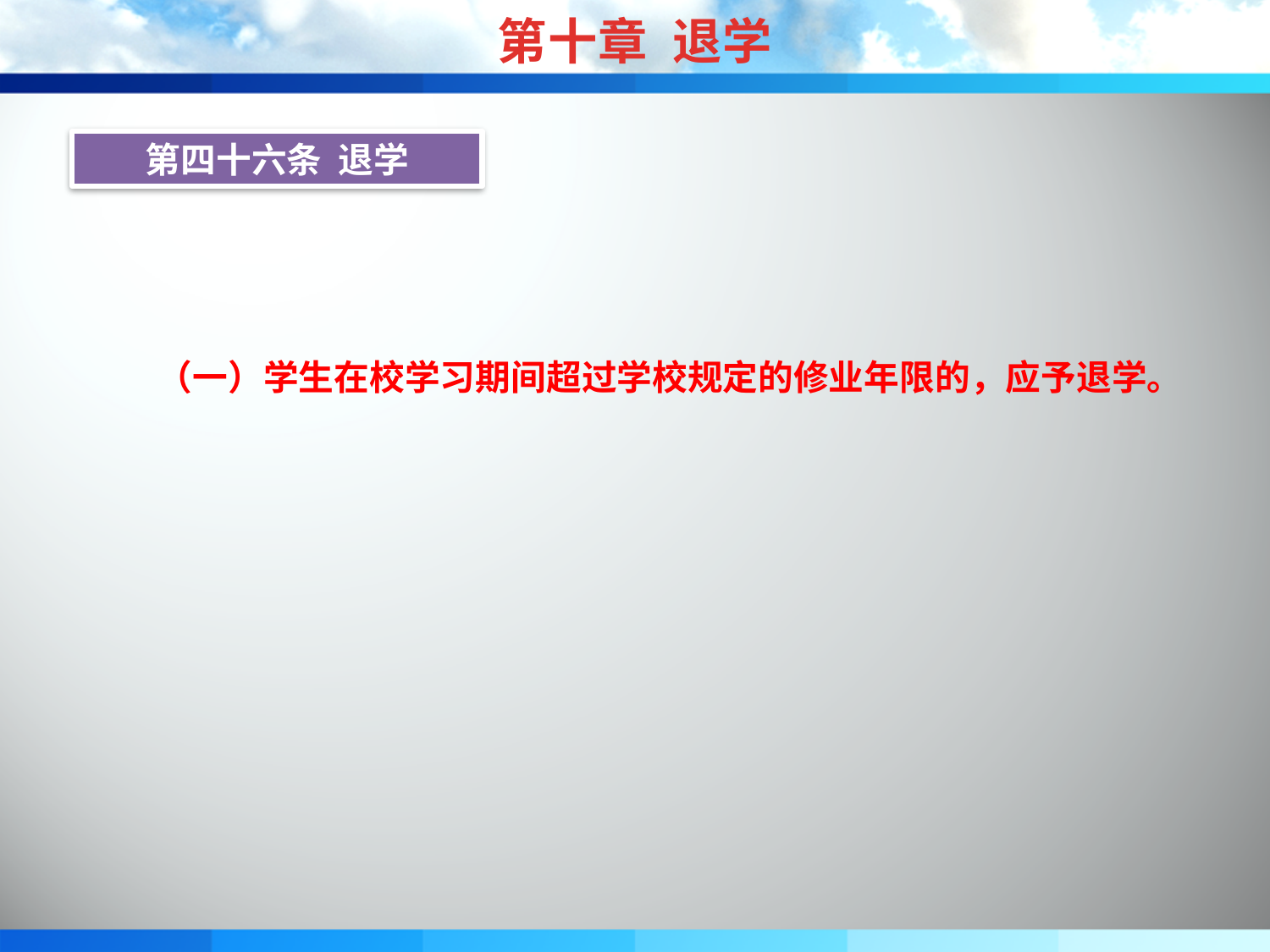

第十章  退学
第四十六条  退学
（一）学生在校学习期间超过学校规定的修业年限的，应予退学。